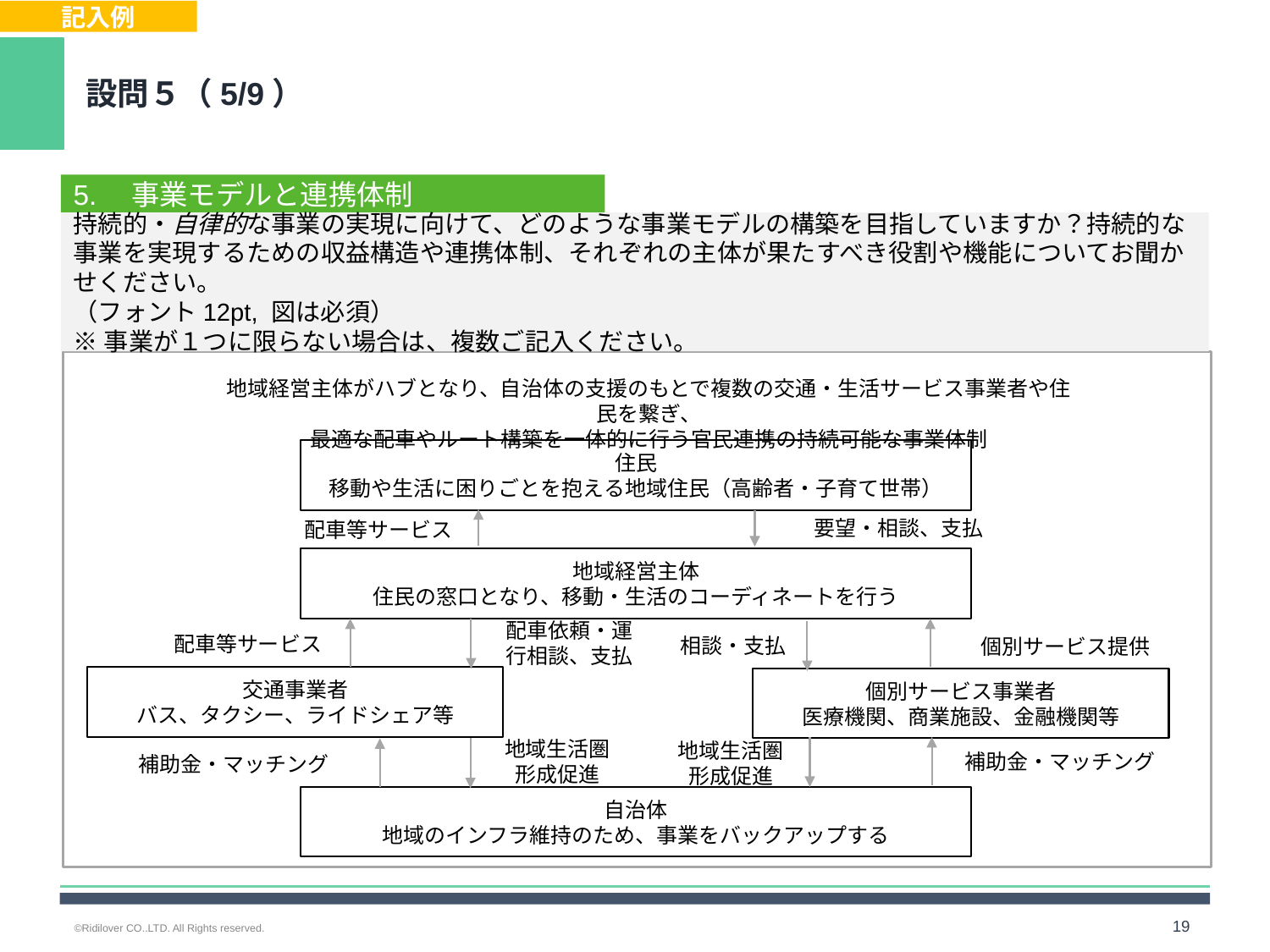

記入例
設問５（5/9）

5.　事業モデルと連携体制
持続的・自律的な事業の実現に向けて、どのような事業モデルの構築を目指していますか？持続的な事業を実現するための収益構造や連携体制、それぞれの主体が果たすべき役割や機能についてお聞かせください。
（フォント12pt, 図は必須）
※事業が１つに限らない場合は、複数ご記入ください。

地域経営主体がハブとなり、自治体の支援のもとで複数の交通・生活サービス事業者や住民を繋ぎ、
最適な配車やルート構築を一体的に行う官民連携の持続可能な事業体制
住民
移動や生活に困りごとを抱える地域住民（高齢者・子育て世帯）
要望・相談、支払
配車等サービス
地域経営主体
住民の窓口となり、移動・生活のコーディネートを行う
配車依頼・運行相談、支払
配車等サービス
相談・支払
個別サービス提供
交通事業者
バス、タクシー、ライドシェア等
個別サービス事業者
医療機関、商業施設、金融機関等
地域生活圏形成促進
補助金・マッチング
地域生活圏形成促進
補助金・マッチング
自治体
地域のインフラ維持のため、事業をバックアップする